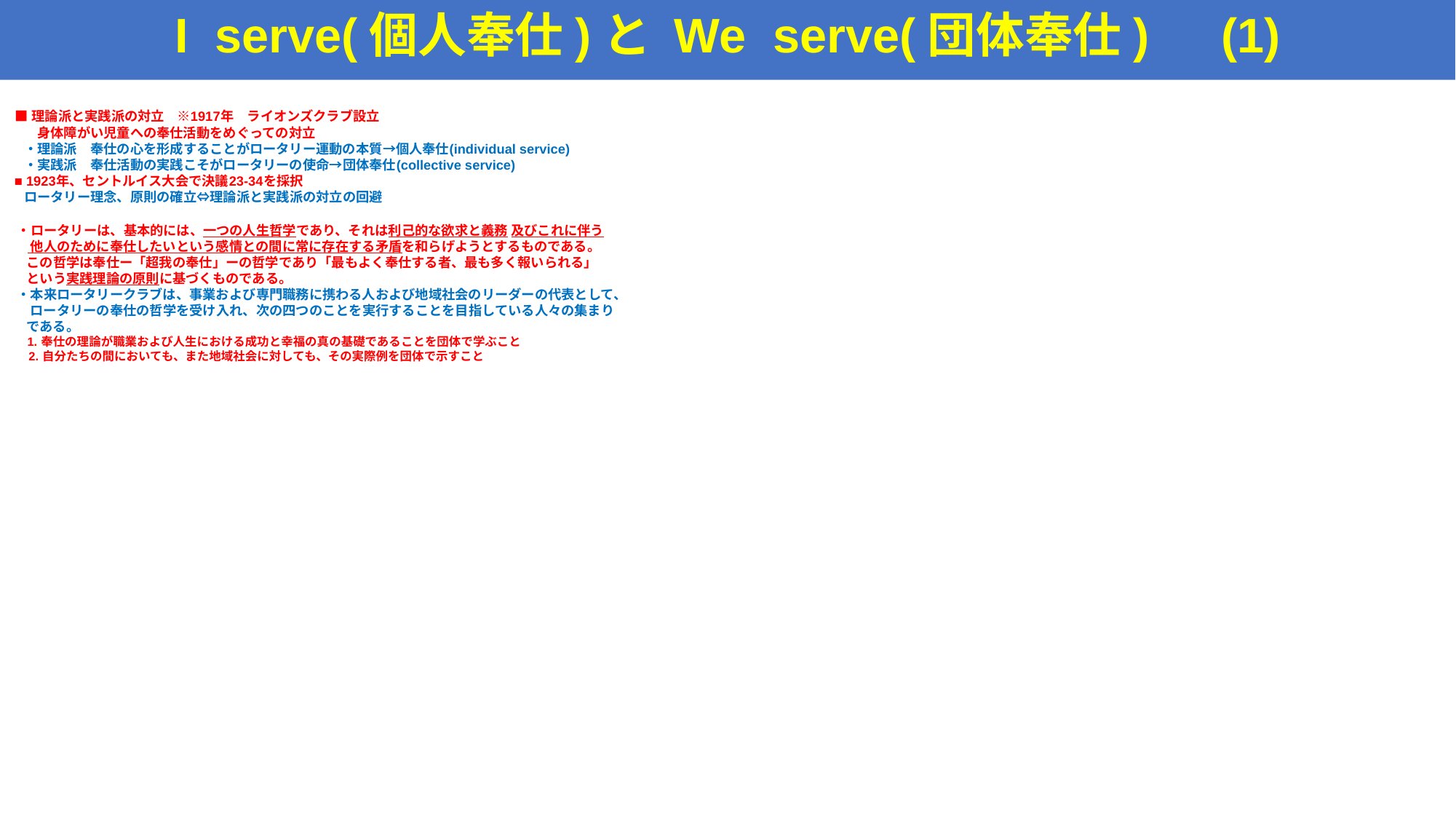

# I  serve(個人奉仕)と We  serve(団体奉仕)　(1)
 ■ 理論派と実践派の対立    ※1917年　ライオンズクラブ設立
　　身体障がい児童への奉仕活動をめぐっての対立
　・理論派　奉仕の心を形成することがロータリー運動の本質→個人奉仕(individual service)
　・実践派　奉仕活動の実践こそがロータリーの使命→団体奉仕(collective service)
 ■ 1923年、セントルイス大会で決議23-34を採択
　ロータリー理念、原則の確立⇔理論派と実践派の対立の回避

  ・ロータリーは、基本的には、一つの人生哲学であり、それは利己的な欲求と義務 及びこれに伴う
　  他人のために奉仕したいという感情との間に常に存在する矛盾を和らげようとするものである。
     この哲学は奉仕ー「超我の奉仕」ーの哲学であり「最もよく奉仕する者、最も多く報いられる」
     という実践理論の原則に基づくものである。
  ・本来ロータリークラブは、事業および専門職務に携わる人および地域社会のリーダーの代表として、
　  ロータリーの奉仕の哲学を受け入れ、次の四つのことを実行することを目指している人々の集まり
     である。
     1. 奉仕の理論が職業および人生における成功と幸福の真の基礎であることを団体で学ぶこと
　  2. 自分たちの間においても、また地域社会に対しても、その実際例を団体で示すこと